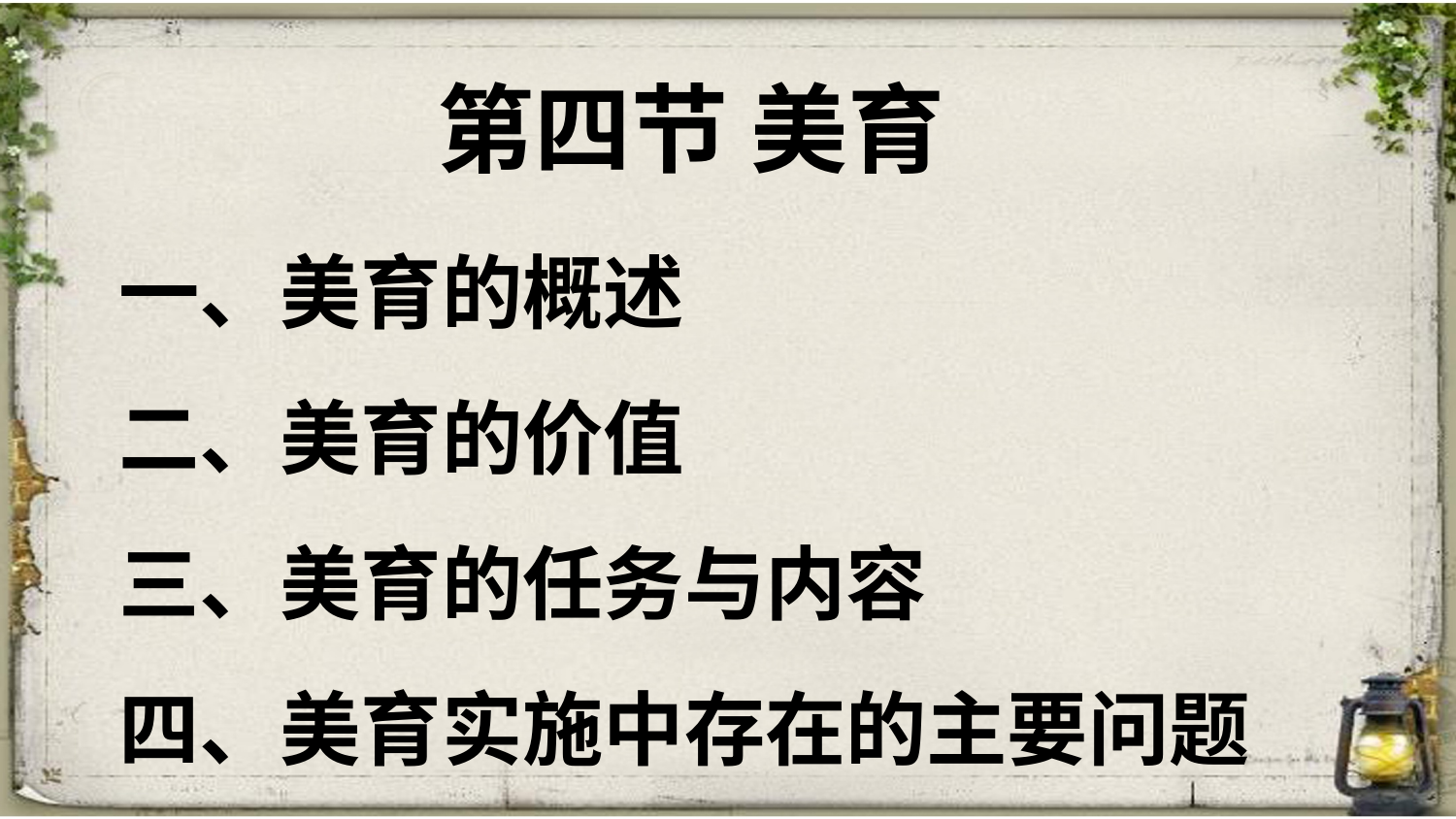

第四节 美育
一、美育的概述
二、美育的价值
三、美育的任务与内容
四、美育实施中存在的主要问题